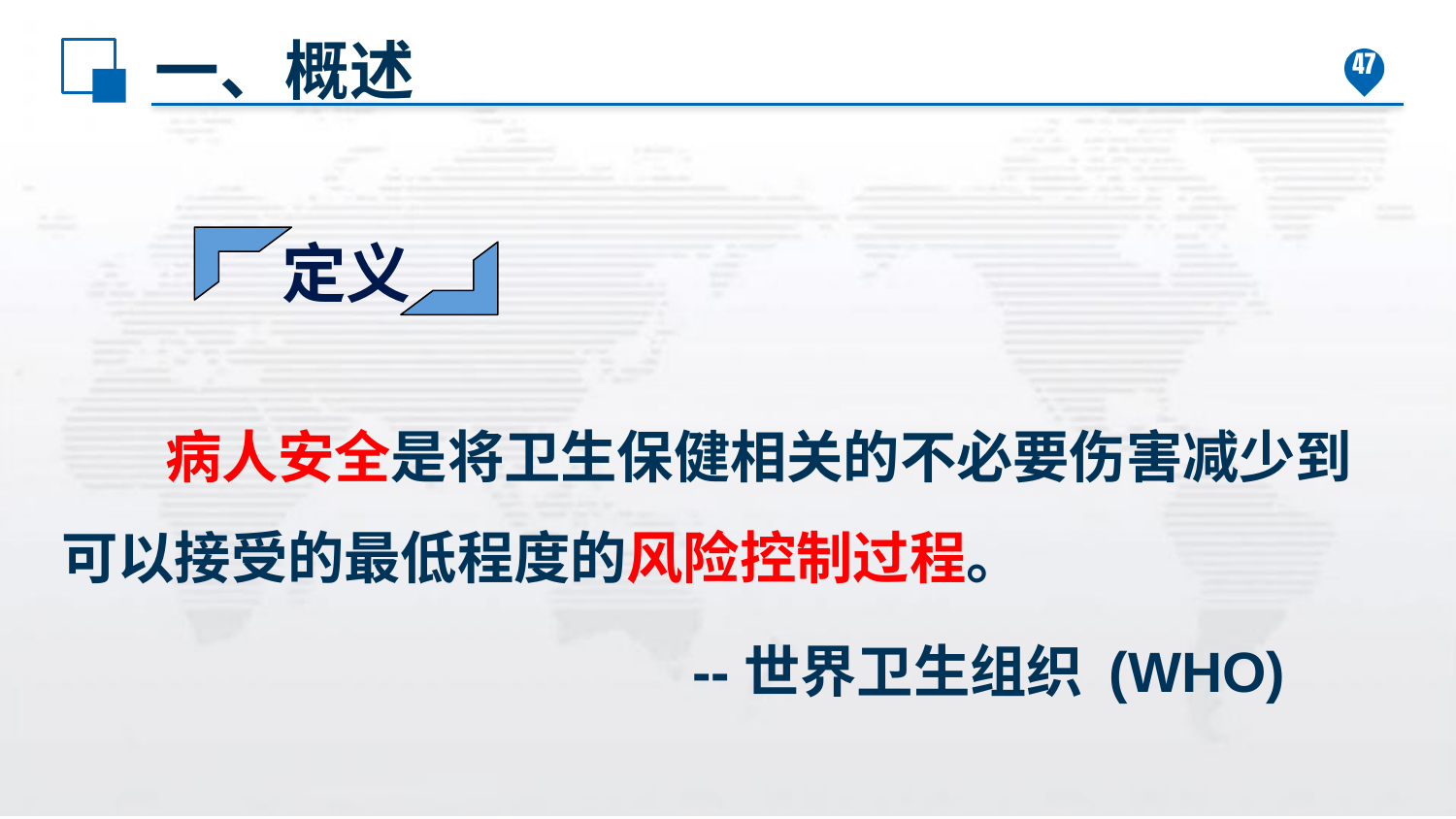

# 一、概述
47
定义

       病人安全是将卫生保健相关的不必要伤害减少到可以接受的最低程度的风险控制过程。
                                        --世界卫生组织 (WHO)